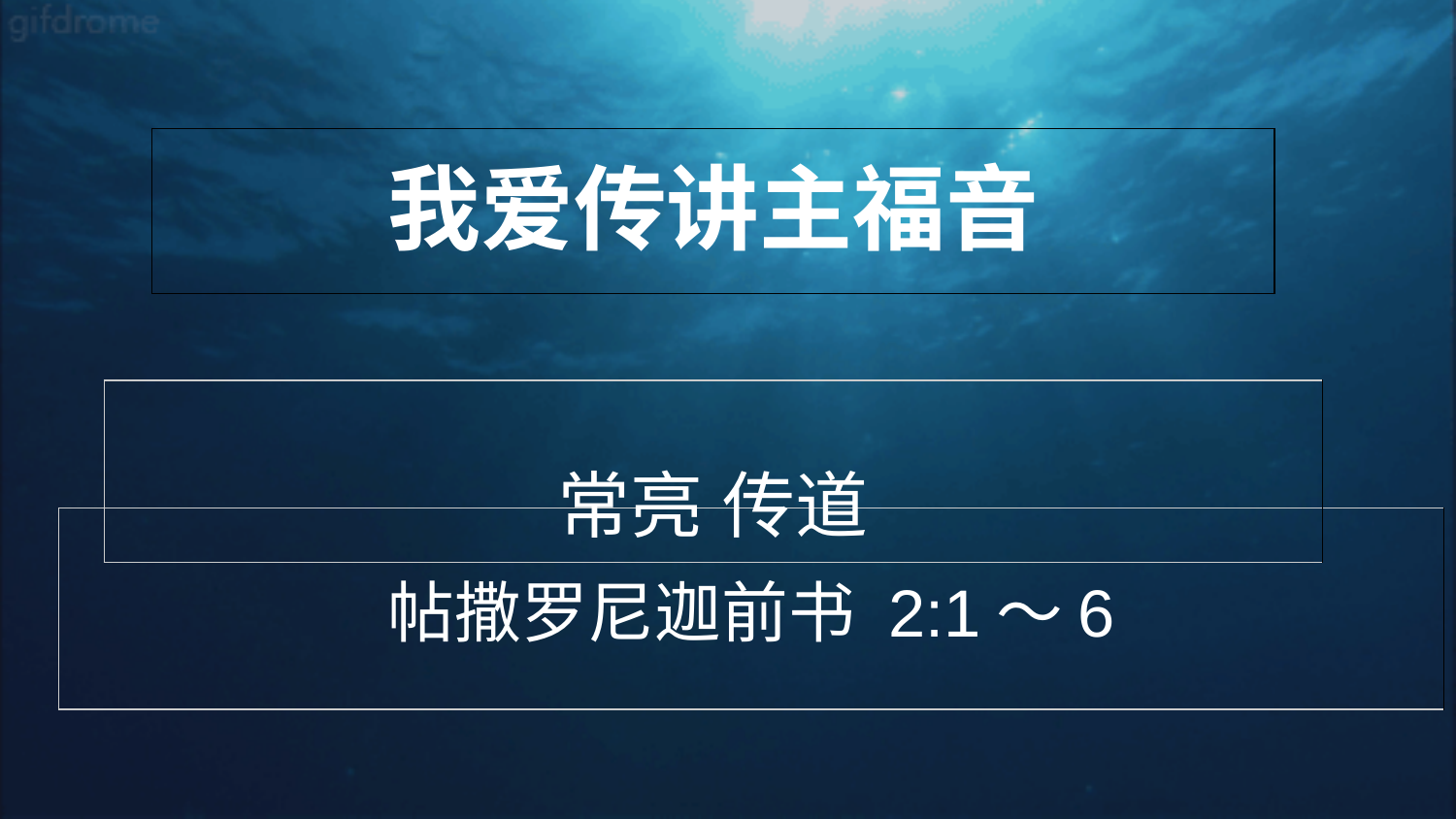

| 我爱传讲主福音 |
| --- |
| 常亮 传道 |
| --- |
| 帖撒罗尼迦前书 2:1～6 |
| --- |